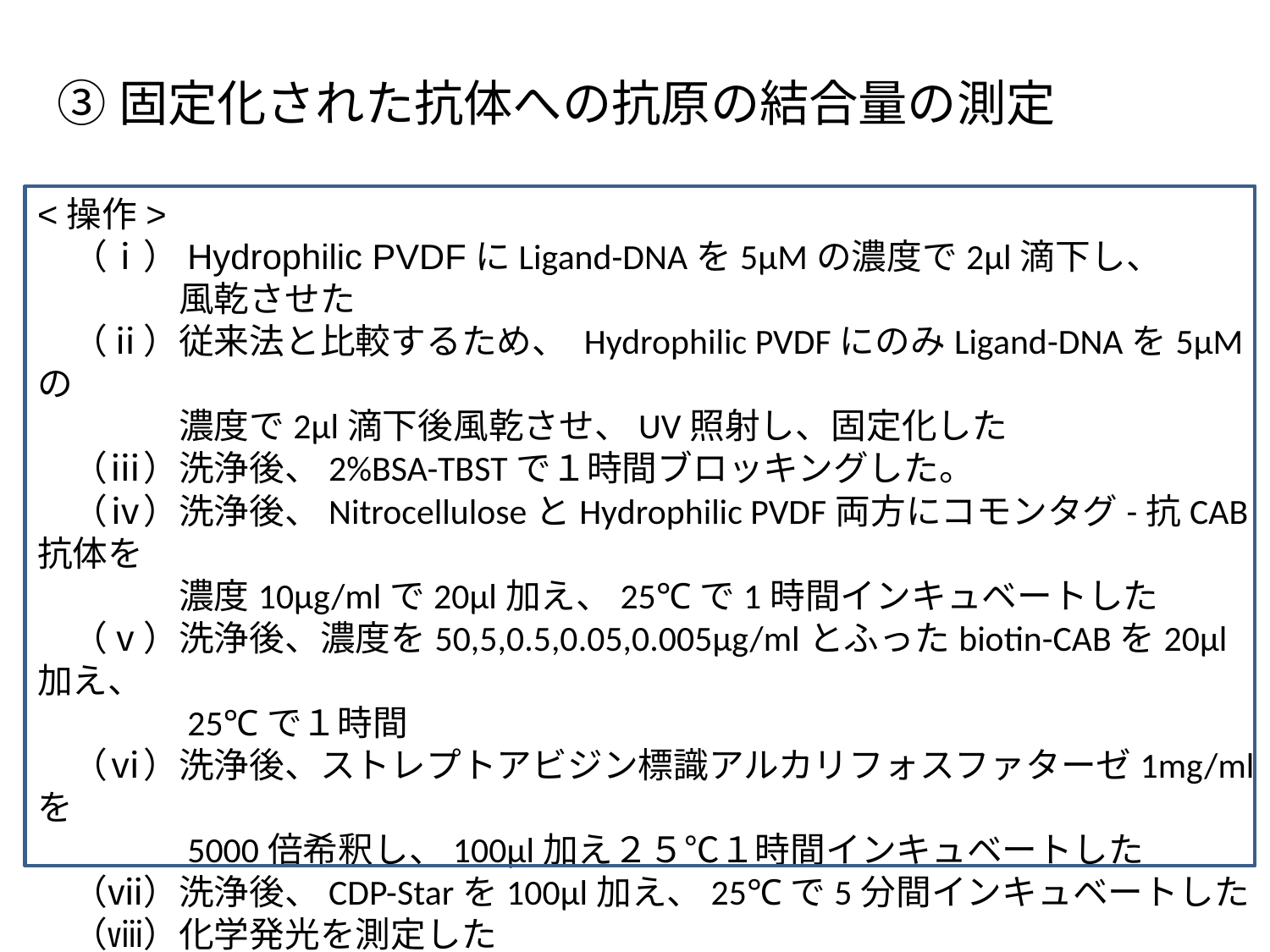

③固定化された抗体への抗原の結合量の測定

<操作>
　（ⅰ）Hydrophilic PVDFにLigand-DNAを5μMの濃度で2μl滴下し、
　　　　風乾させた
　（ⅱ）従来法と比較するため、 Hydrophilic PVDFにのみLigand-DNAを5μMの
　　　　濃度で2μl滴下後風乾させ、UV照射し、固定化した
　（ⅲ）洗浄後、2%BSA-TBSTで１時間ブロッキングした。
　（ⅳ）洗浄後、NitrocelluloseとHydrophilic PVDF両方にコモンタグ-抗CAB抗体を
　　　　濃度10μg/mlで20μl加え、25℃で1時間インキュベートした
　（ⅴ）洗浄後、濃度を50,5,0.5,0.05,0.005μg/mlとふったbiotin-CABを20μl加え、
　　　　25℃で１時間
　（ⅵ）洗浄後、ストレプトアビジン標識アルカリフォスファターゼ1mg/mlを
　　　　5000倍希釈し、100μl加え２５℃１時間インキュベートした
　（ⅶ）洗浄後、CDP-Starを100μl加え、25℃で5分間インキュベートした
　（ⅷ）化学発光を測定した